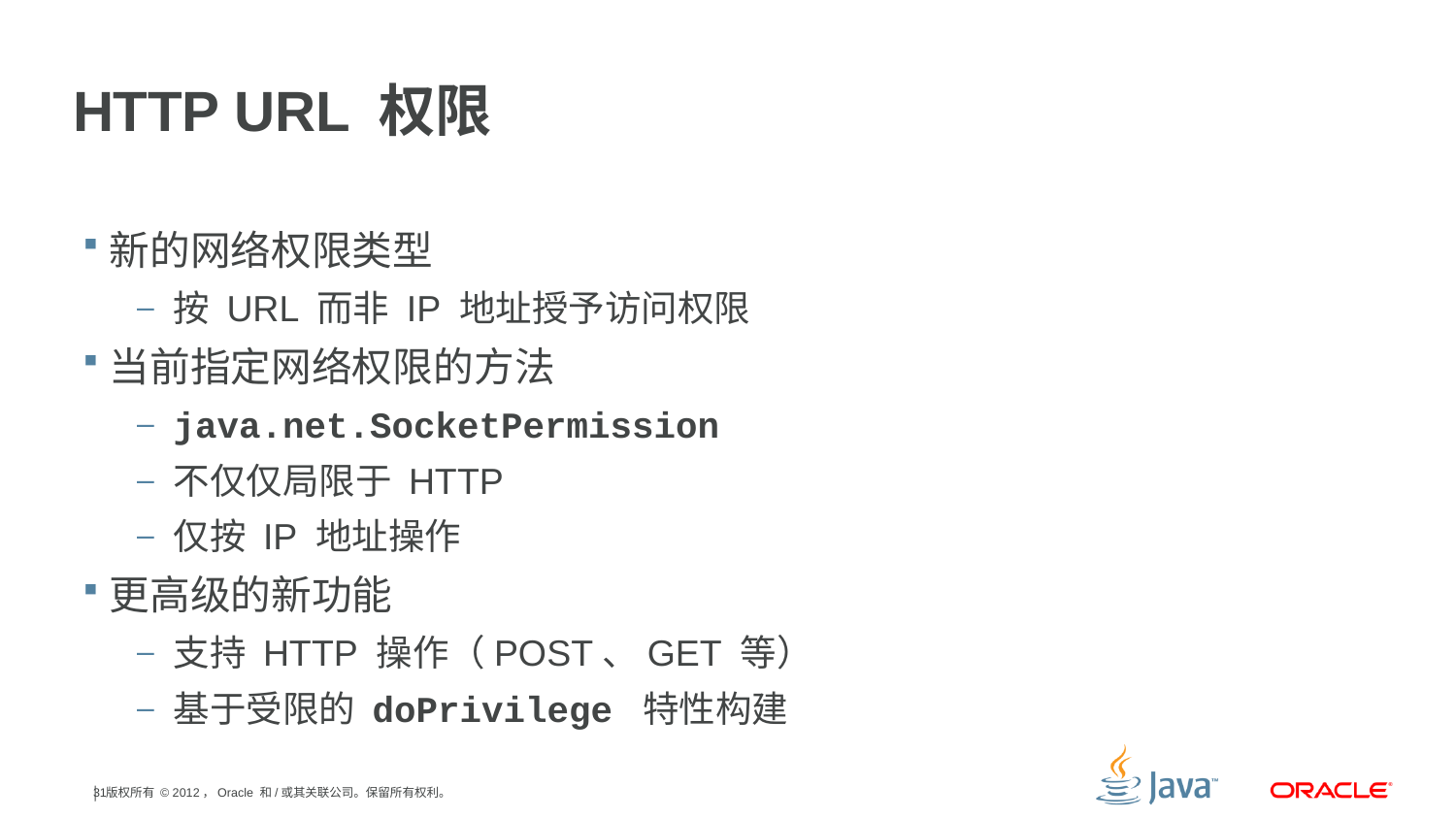

# HTTP URL 权限
新的网络权限类型
按 URL 而非 IP 地址授予访问权限
当前指定网络权限的方法
java.net.SocketPermission
不仅仅局限于 HTTP
仅按 IP 地址操作
更高级的新功能
支持 HTTP 操作（POST、GET 等）
基于受限的 doPrivilege 特性构建